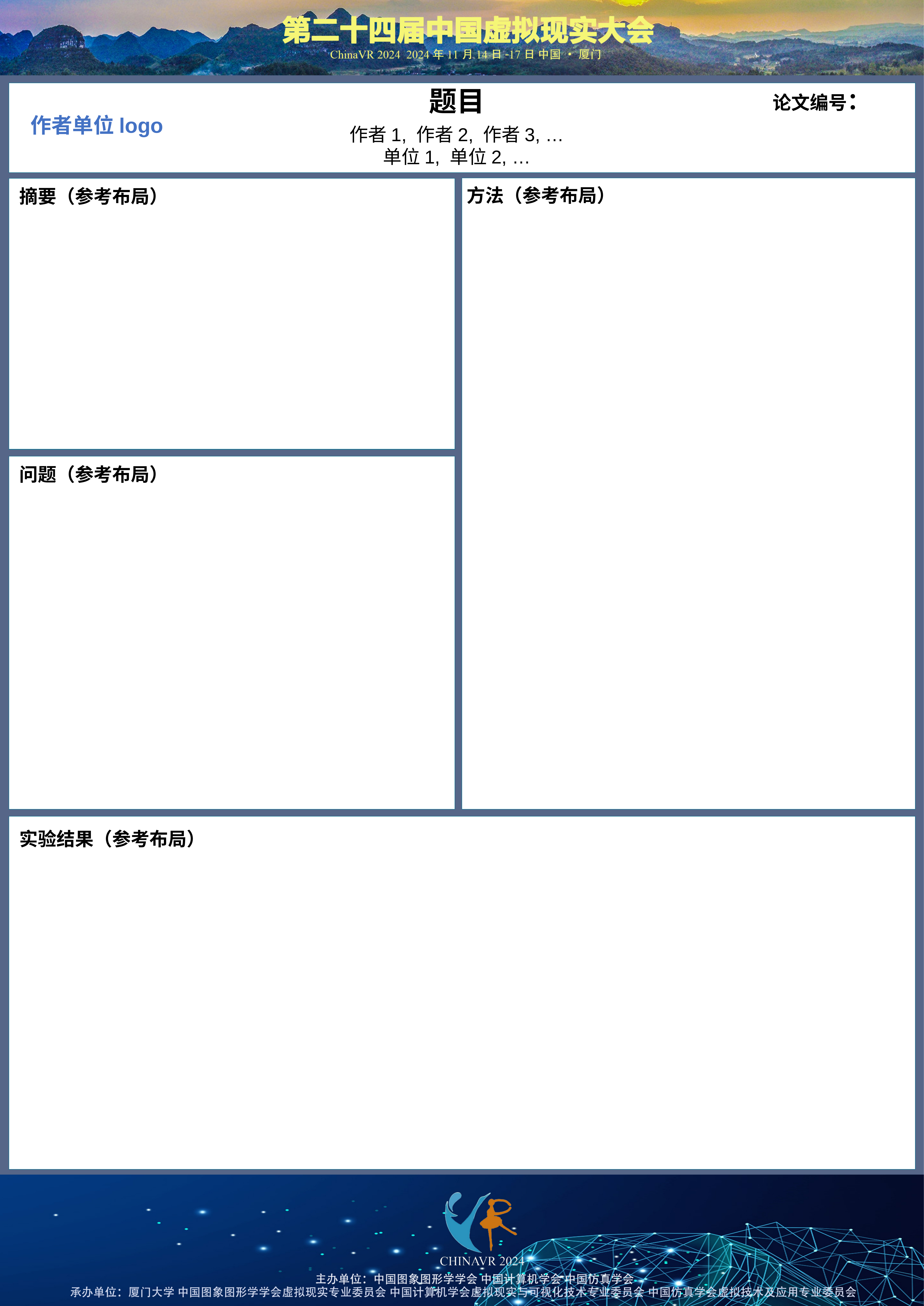

题目
作者单位的logo
论文编号：
作者单位logo
作者1, 作者2, 作者3, …
单位1, 单位2, …

方法（参考布局）
摘要（参考布局）

问题（参考布局）

实验结果（参考布局）